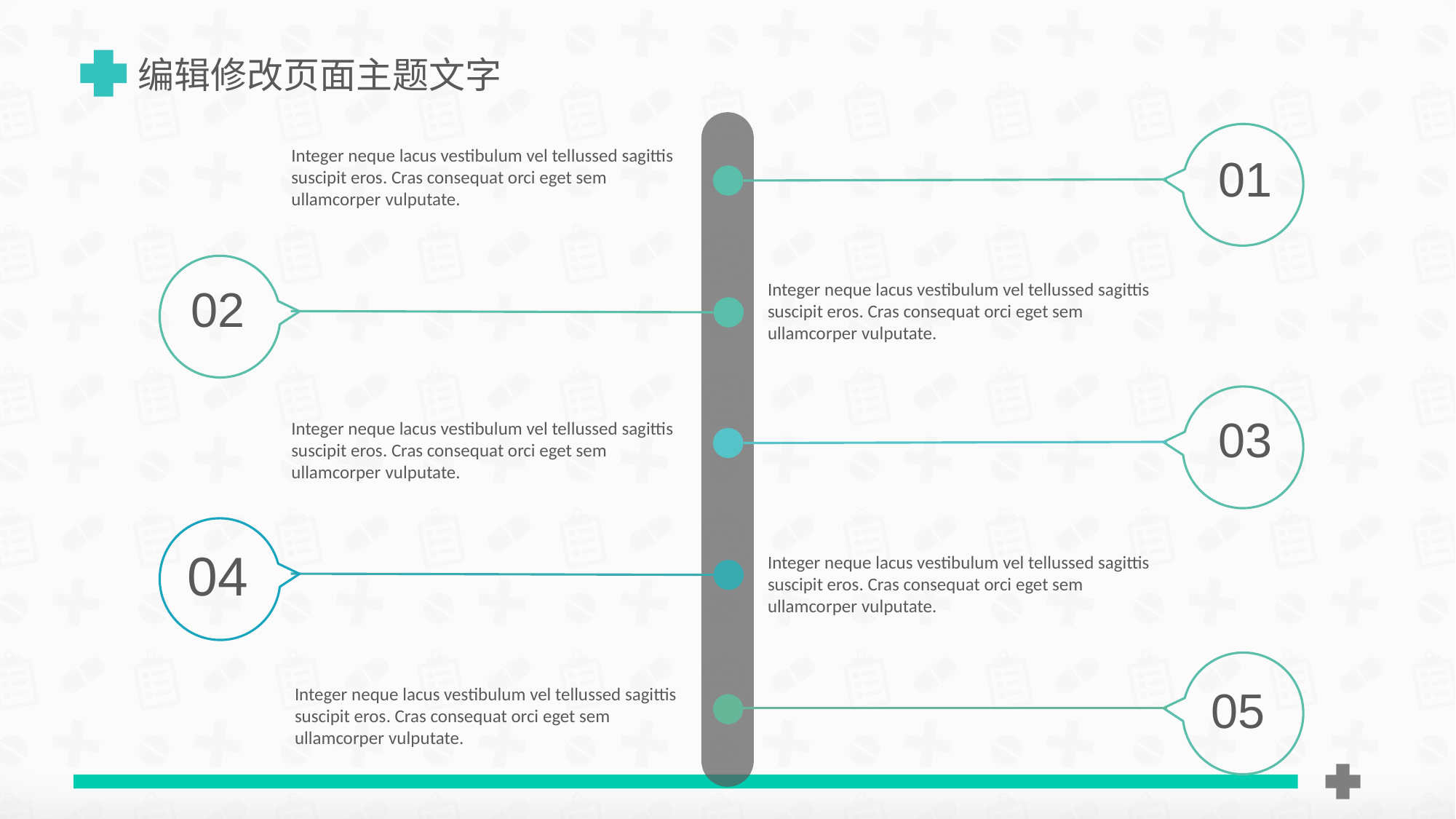

编辑修改页面主题文字

01

Integer neque lacus vestibulum vel tellussed sagittis suscipit eros. Cras consequat orci eget sem ullamcorper vulputate.

02

Integer neque lacus vestibulum vel tellussed sagittis suscipit eros. Cras consequat orci eget sem ullamcorper vulputate.

03

Integer neque lacus vestibulum vel tellussed sagittis suscipit eros. Cras consequat orci eget sem ullamcorper vulputate.

04

Integer neque lacus vestibulum vel tellussed sagittis suscipit eros. Cras consequat orci eget sem ullamcorper vulputate.

05

Integer neque lacus vestibulum vel tellussed sagittis suscipit eros. Cras consequat orci eget sem ullamcorper vulputate.